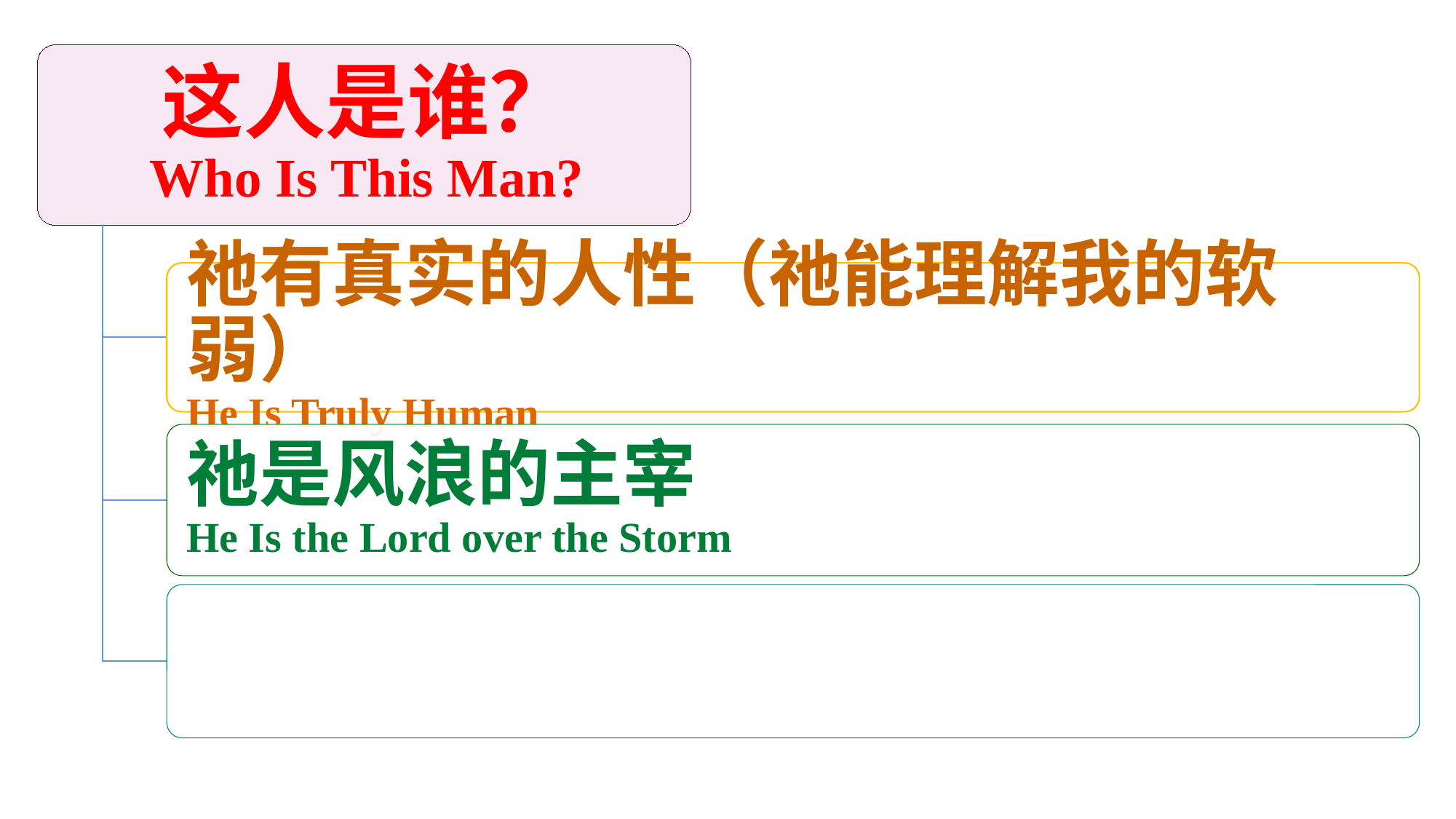

这人是谁？
Who Is This Man?
祂有真实的人性（祂能理解我的软弱）
He Is Truly Human
祂是风浪的主宰
He Is the Lord over the Storm